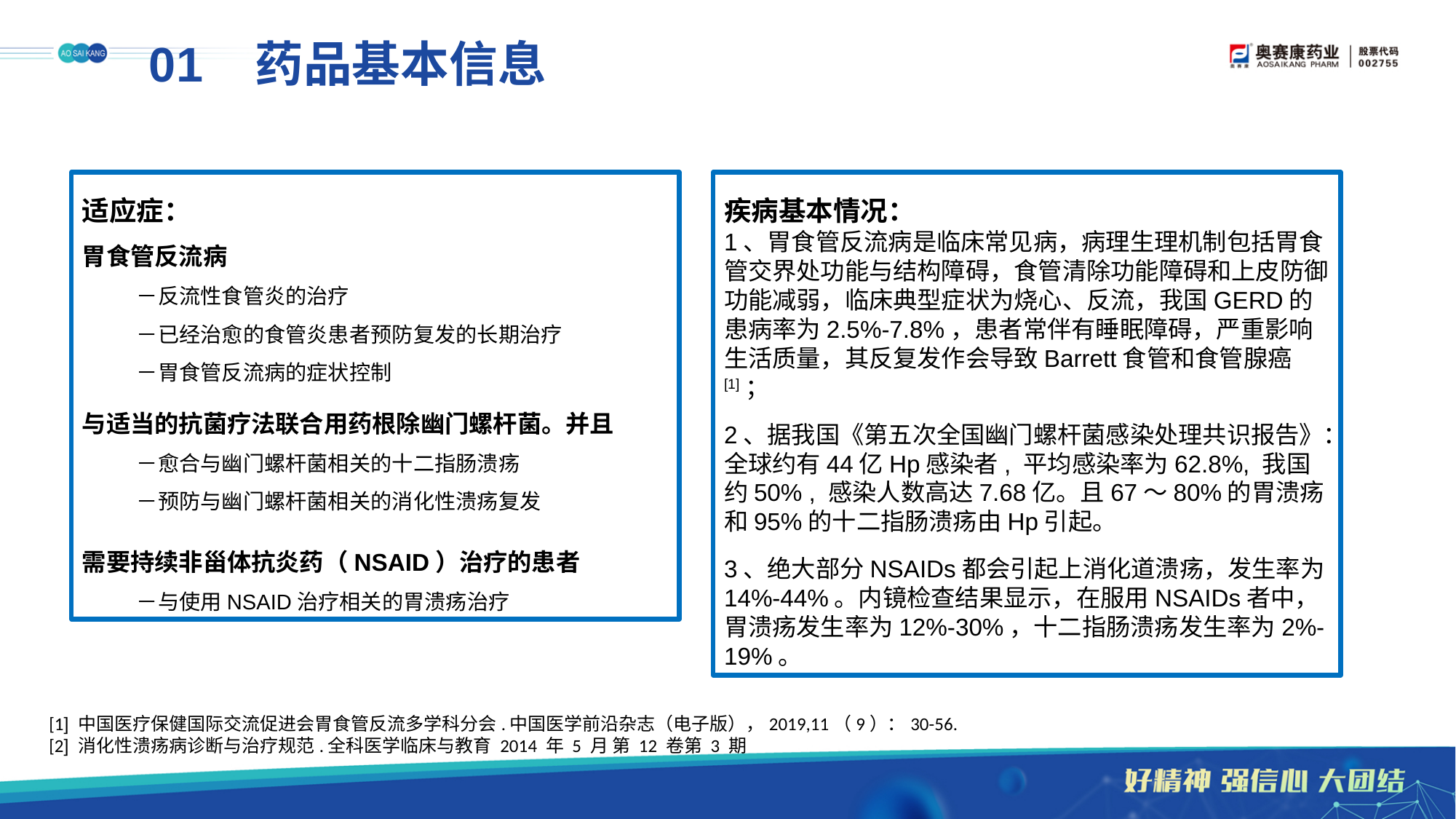

# 01   药品基本信息
适应症：
胃食管反流病
－反流性食管炎的治疗
－已经治愈的食管炎患者预防复发的长期治疗
－胃食管反流病的症状控制
与适当的抗菌疗法联合用药根除幽门螺杆菌。并且
－愈合与幽门螺杆菌相关的十二指肠溃疡
－预防与幽门螺杆菌相关的消化性溃疡复发
需要持续非甾体抗炎药（NSAID）治疗的患者
－与使用NSAID治疗相关的胃溃疡治疗
疾病基本情况：
1、胃食管反流病是临床常见病，病理生理机制包括胃食管交界处功能与结构障碍，食管清除功能障碍和上皮防御功能减弱，临床典型症状为烧心、反流，我国GERD的患病率为2.5%-7.8%，患者常伴有睡眠障碍，严重影响生活质量，其反复发作会导致Barrett食管和食管腺癌[1]；
2、据我国《第五次全国幽门螺杆菌感染处理共识报告》：全球约有44亿Hp感染者, 平均感染率为62.8%, 我国约50% , 感染人数高达7.68亿。且67～80%的胃溃疡和95%的十二指肠溃疡由Hp引起。
3、绝大部分NSAIDs都会引起上消化道溃疡，发生率为14%-44%。内镜检查结果显示，在服用NSAIDs者中，胃溃疡发生率为12%-30%，十二指肠溃疡发生率为2%-19%。
[1] 中国医疗保健国际交流促进会胃食管反流多学科分会.中国医学前沿杂志（电子版），2019,11（9）：30-56.
[2] 消化性溃疡病诊断与治疗规范.全科医学临床与教育 2014 年 5 月 第 12 卷第 3 期